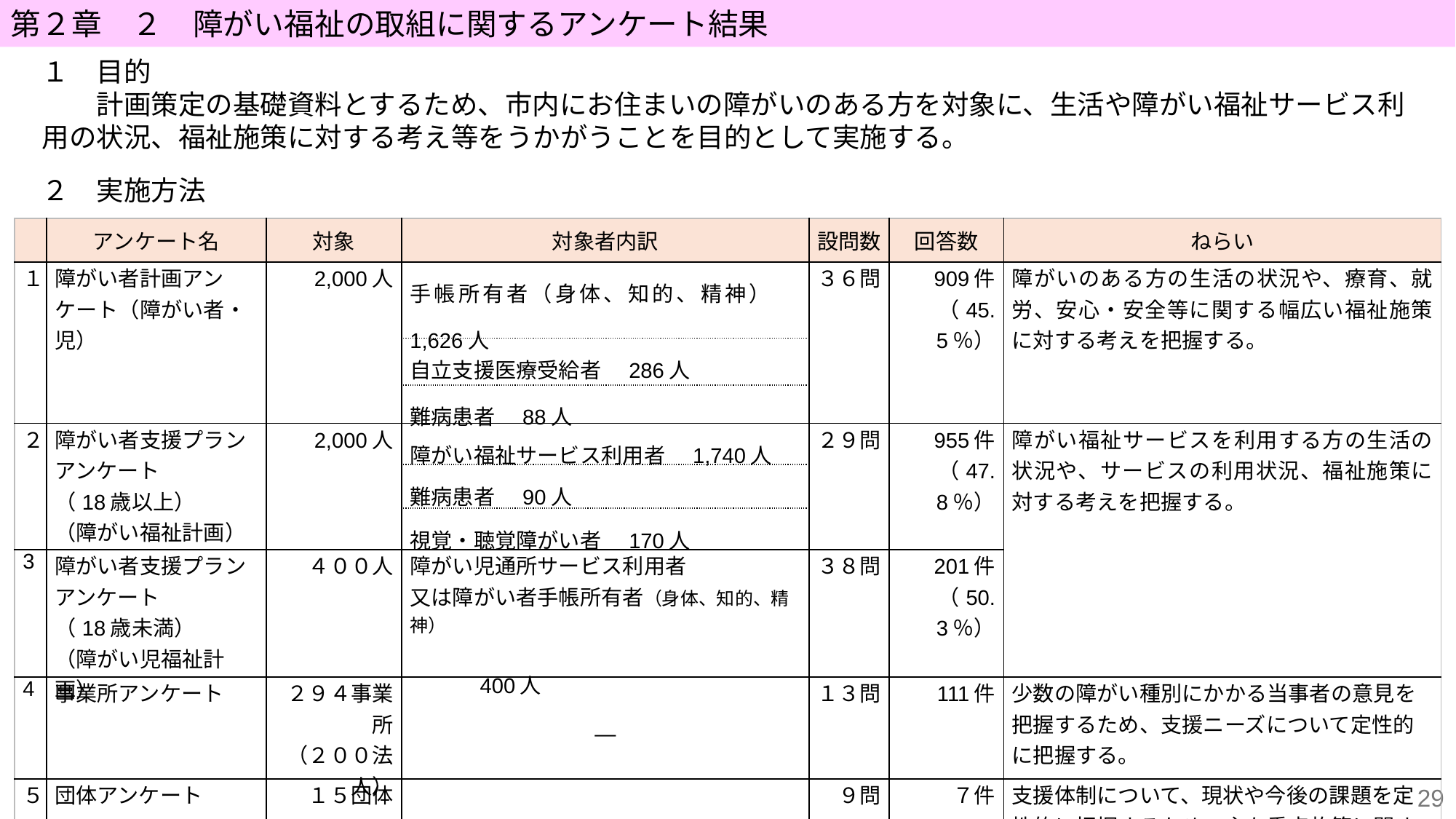

第２章　２　障がい福祉の取組に関するアンケート結果
１　目的
　　計画策定の基礎資料とするため、市内にお住まいの障がいのある方を対象に、生活や障がい福祉サービス利用の状況、福祉施策に対する考え等をうかがうことを目的として実施する。

２　実施方法
|  | アンケート名 | 対象 | 対象者内訳 | 設問数 | 回答数 | ねらい |
| --- | --- | --- | --- | --- | --- | --- |
| １ | 障がい者計画アンケート（障がい者・児） | 2,000人 | 手帳所有者（身体、知的、精神）　1,626人 | ３６問 | 909件 （45.5％） | 障がいのある方の生活の状況や、療育、就労、安心・安全等に関する幅広い福祉施策に対する考えを把握する。 |
|  |  |  | 自立支援医療受給者　286人 |  |  |  |
|  |  |  | 難病患者　88人 |  |  |  |
| ２ | 障がい者支援プランアンケート （18歳以上） （障がい福祉計画） | 2,000人 | 障がい福祉サービス利用者　1,740人 | ２９問 | 955件 （47.8％） | 障がい福祉サービスを利用する方の生活の状況や、サービスの利用状況、福祉施策に対する考えを把握する。 |
|  |  |  | 難病患者　90人 |  |  |  |
|  |  |  | 視覚・聴覚障がい者　170人 |  |  |  |
| 3 | 障がい者支援プランアンケート （18歳未満） （障がい児福祉計画） | ４００人 | 障がい児通所サービス利用者 又は障がい者手帳所有者（身体、知的、精神）　 　　　　　　　　　　　　　　　　　　　　　400人 | ３８問 | 201件 （50.3％） |  |
| 4 | 事業所アンケート | ２９４事業所 （２００法人） | ― | １３問 | 111件 | 少数の障がい種別にかかる当事者の意見を把握するため、支援ニーズについて定性的に把握する。 |
| ５ | 団体アンケート | １５団体 | ― | ９問 | ７件 | 支援体制について、現状や今後の課題を定性的に把握するため、主な重点施策に関する考えを把握する。 |
29